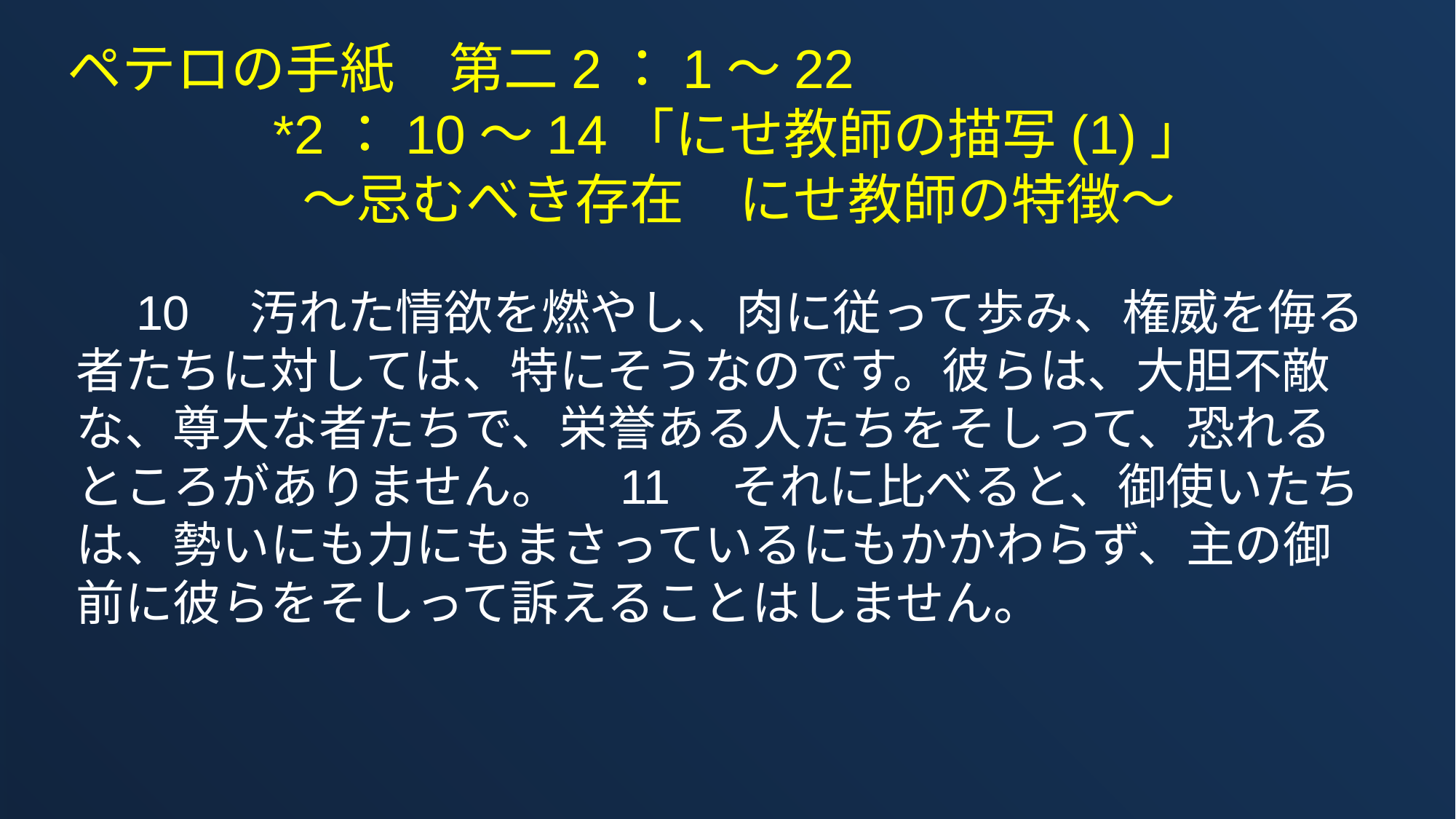

ペテロの手紙　第二2：1～22
*2：10～14「にせ教師の描写(1)」
～忌むべき存在　にせ教師の特徴～
　10　汚れた情欲を燃やし、肉に従って歩み、権威を侮る者たちに対しては、特にそうなのです。彼らは、大胆不敵な、尊大な者たちで、栄誉ある人たちをそしって、恐れるところがありません。　11　それに比べると、御使いたちは、勢いにも力にもまさっているにもかかわらず、主の御前に彼らをそしって訴えることはしません。